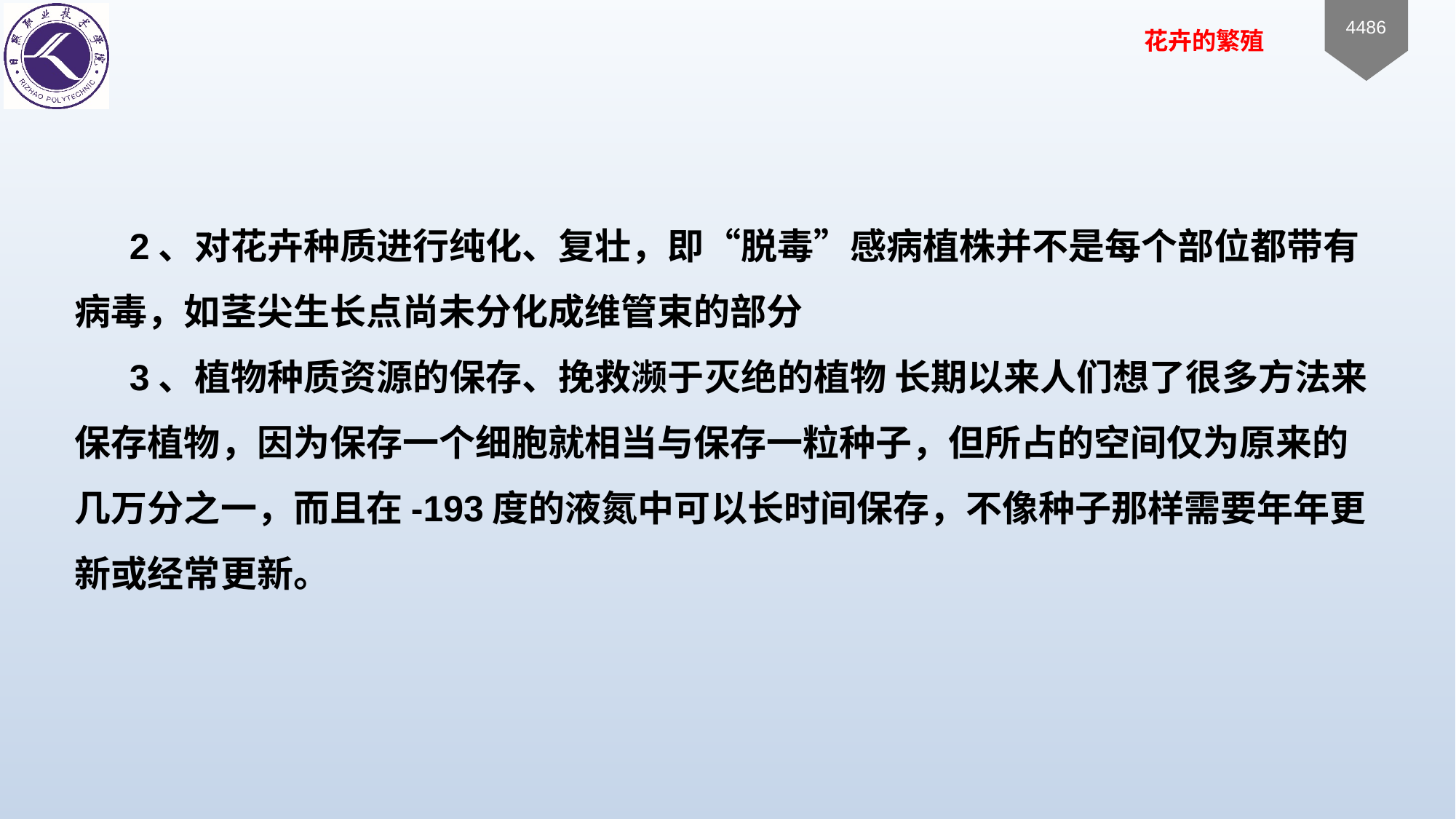

2、对花卉种质进行纯化、复壮，即“脱毒”感病植株并不是每个部位都带有病毒，如茎尖生长点尚未分化成维管束的部分
3、植物种质资源的保存、挽救濒于灭绝的植物 长期以来人们想了很多方法来保存植物，因为保存一个细胞就相当与保存一粒种子，但所占的空间仅为原来的几万分之一，而且在-193度的液氮中可以长时间保存，不像种子那样需要年年更新或经常更新。